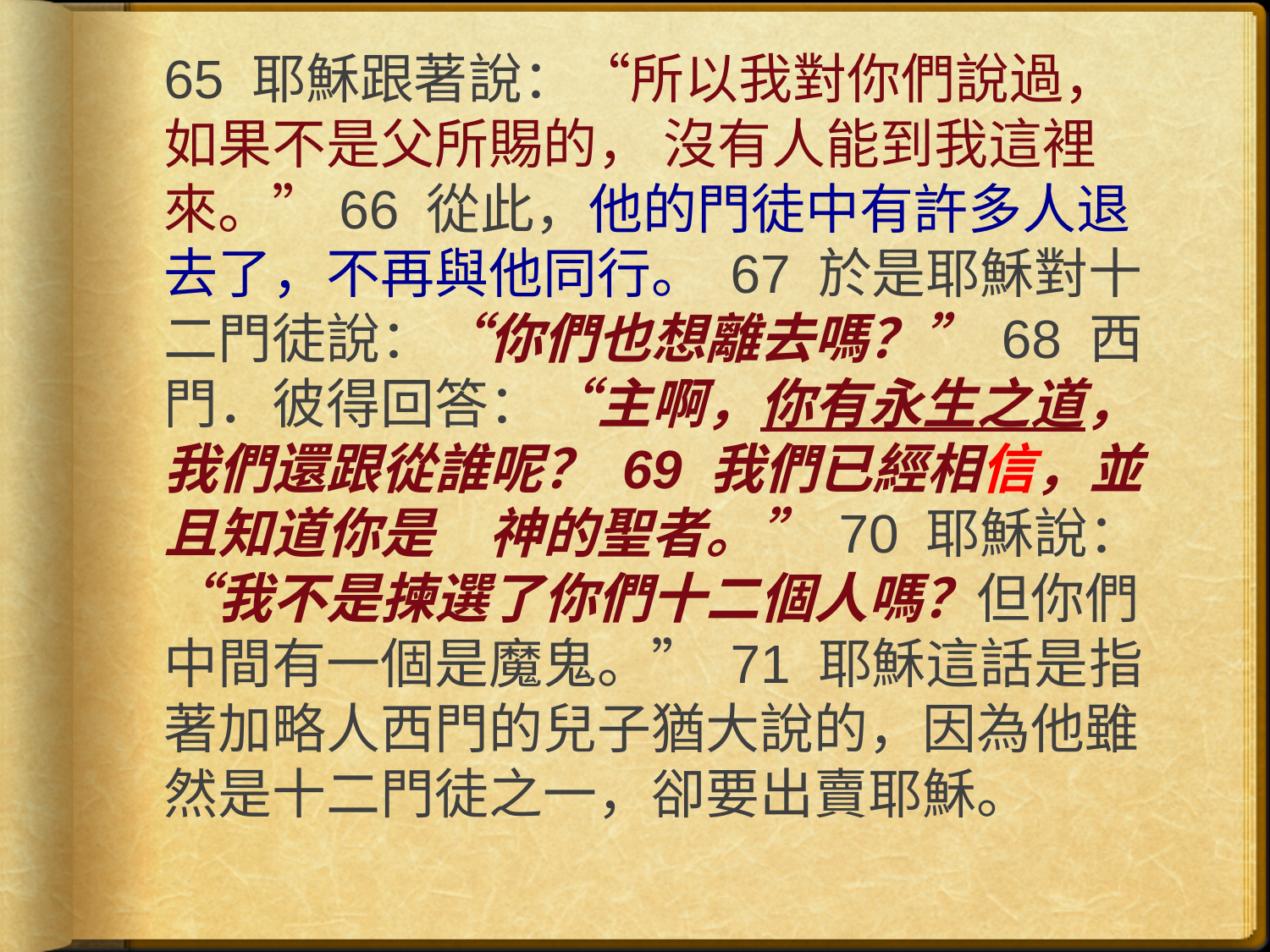

#
65 耶穌跟著說：“所以我對你們說過，如果不是父所賜的， 沒有人能到我這裡來。”66 從此，他的門徒中有許多人退去了，不再與他同行。 67 於是耶穌對十二門徒說：“你們也想離去嗎？” 68 西門．彼得回答：“主啊，你有永生之道，我們還跟從誰呢？ 69 我們已經相信，並且知道你是　神的聖者。” 70 耶穌說：“我不是揀選了你們十二個人嗎？但你們中間有一個是魔鬼。” 71 耶穌這話是指著加略人西門的兒子猶大說的，因為他雖然是十二門徒之一，卻要出賣耶穌。